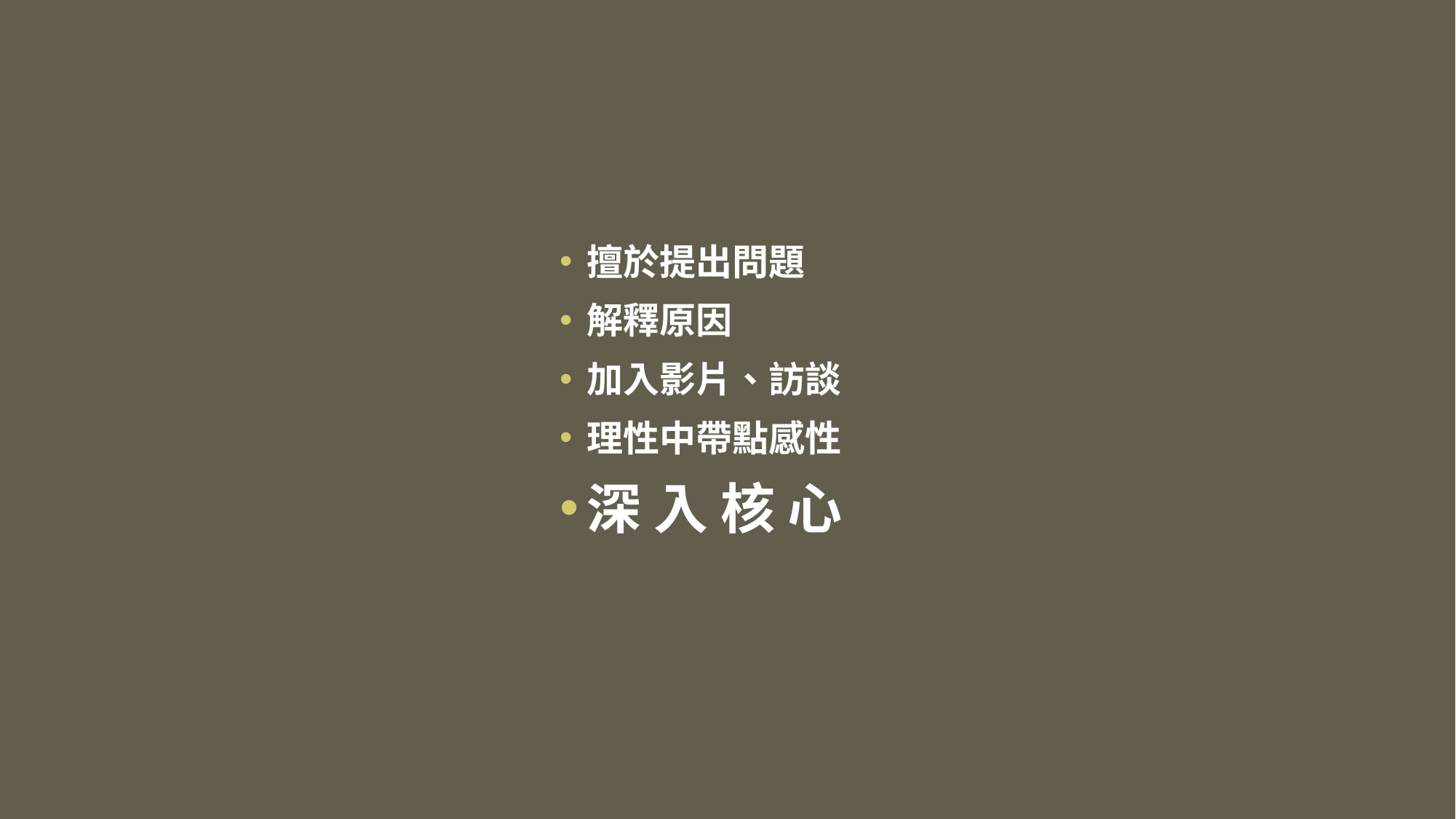

擅於提出問題
解釋原因
加入影片、訪談
理性中帶點感性
深 入 核 心